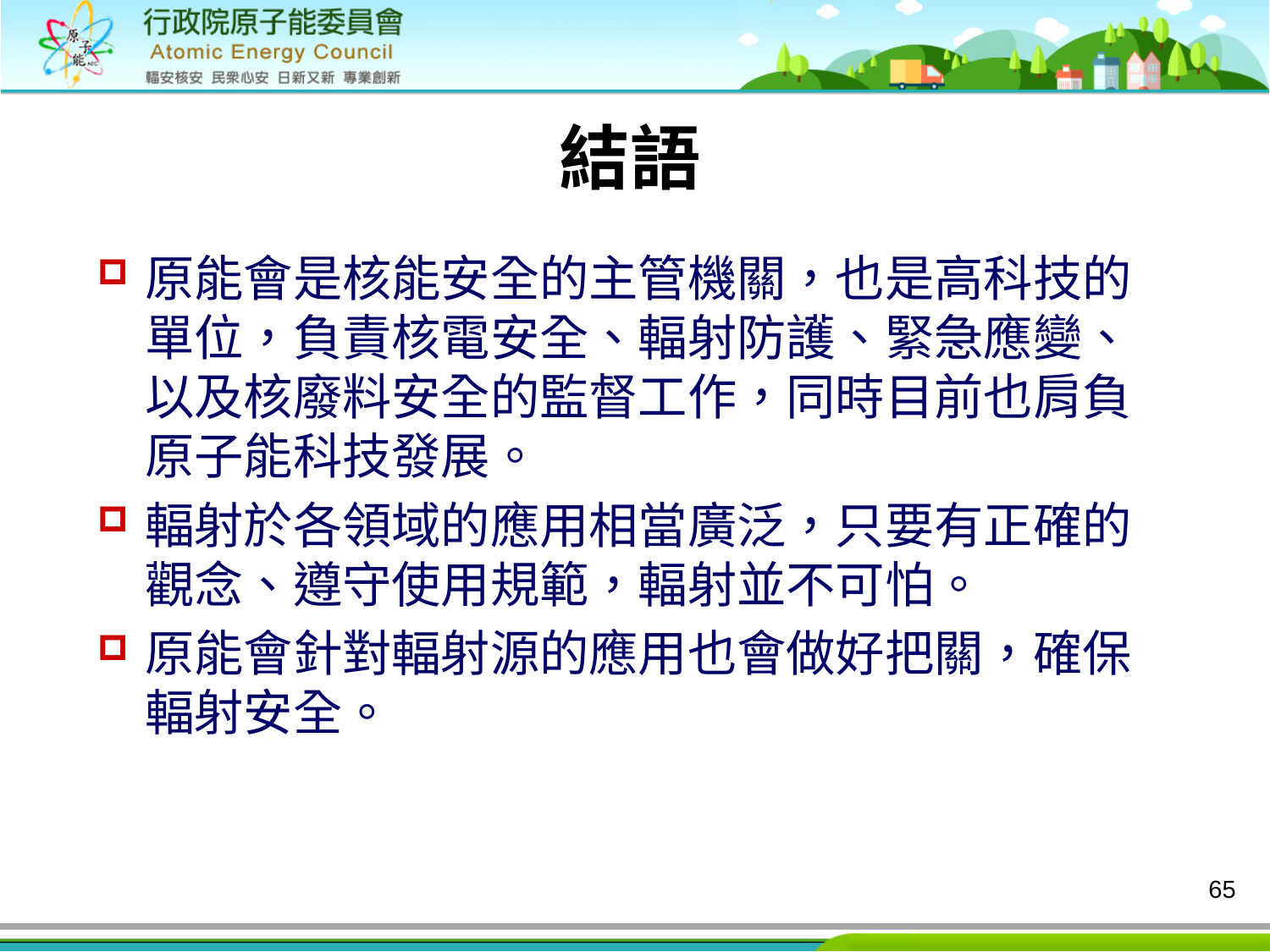

# 結語
原能會是核能安全的主管機關，也是高科技的單位，負責核電安全、輻射防護、緊急應變、以及核廢料安全的監督工作，同時目前也肩負原子能科技發展。
輻射於各領域的應用相當廣泛，只要有正確的觀念、遵守使用規範，輻射並不可怕。
原能會針對輻射源的應用也會做好把關，確保輻射安全。
65